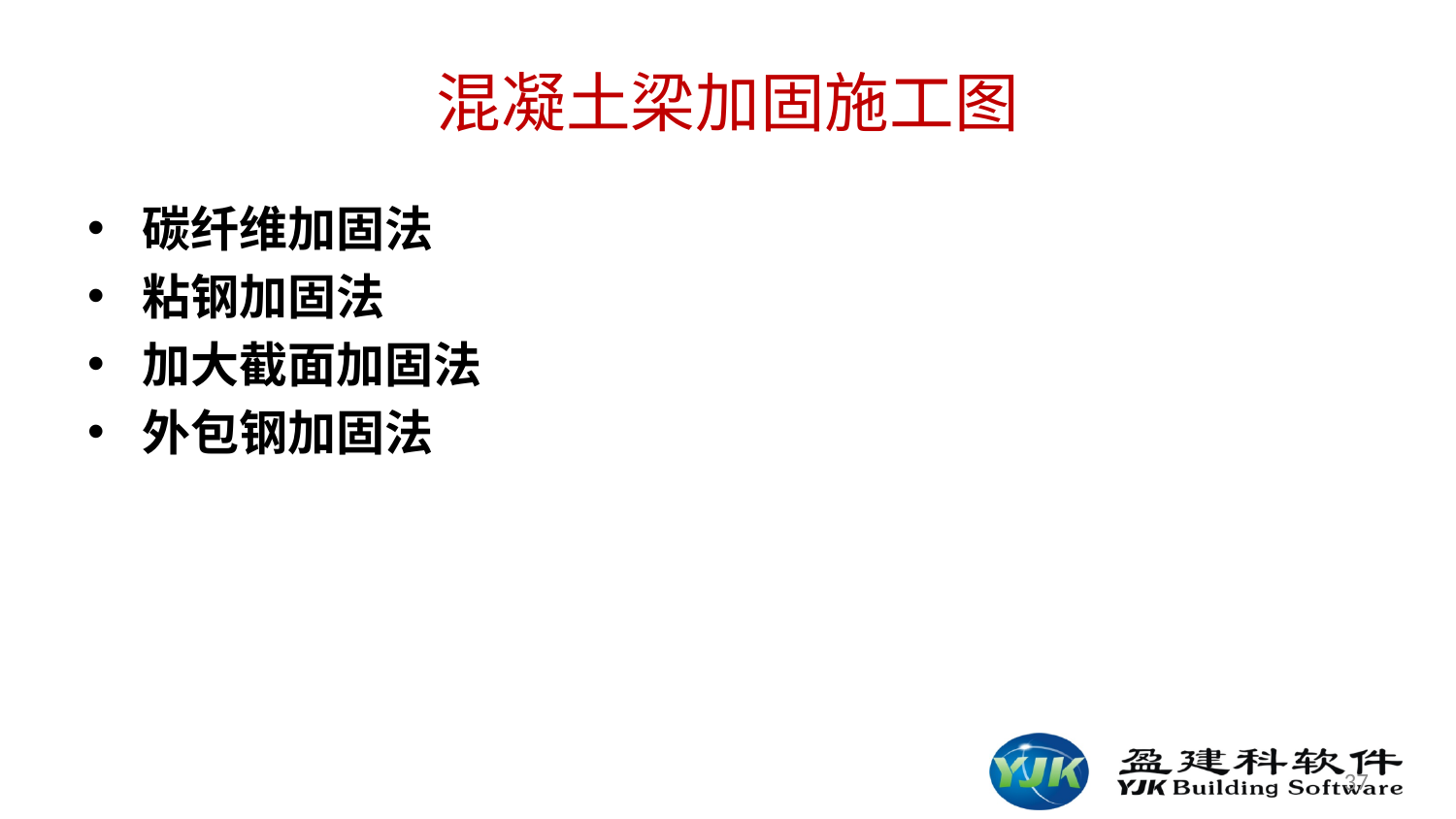

# 混凝土梁加固施工图
碳纤维加固法
粘钢加固法
加大截面加固法
外包钢加固法

37